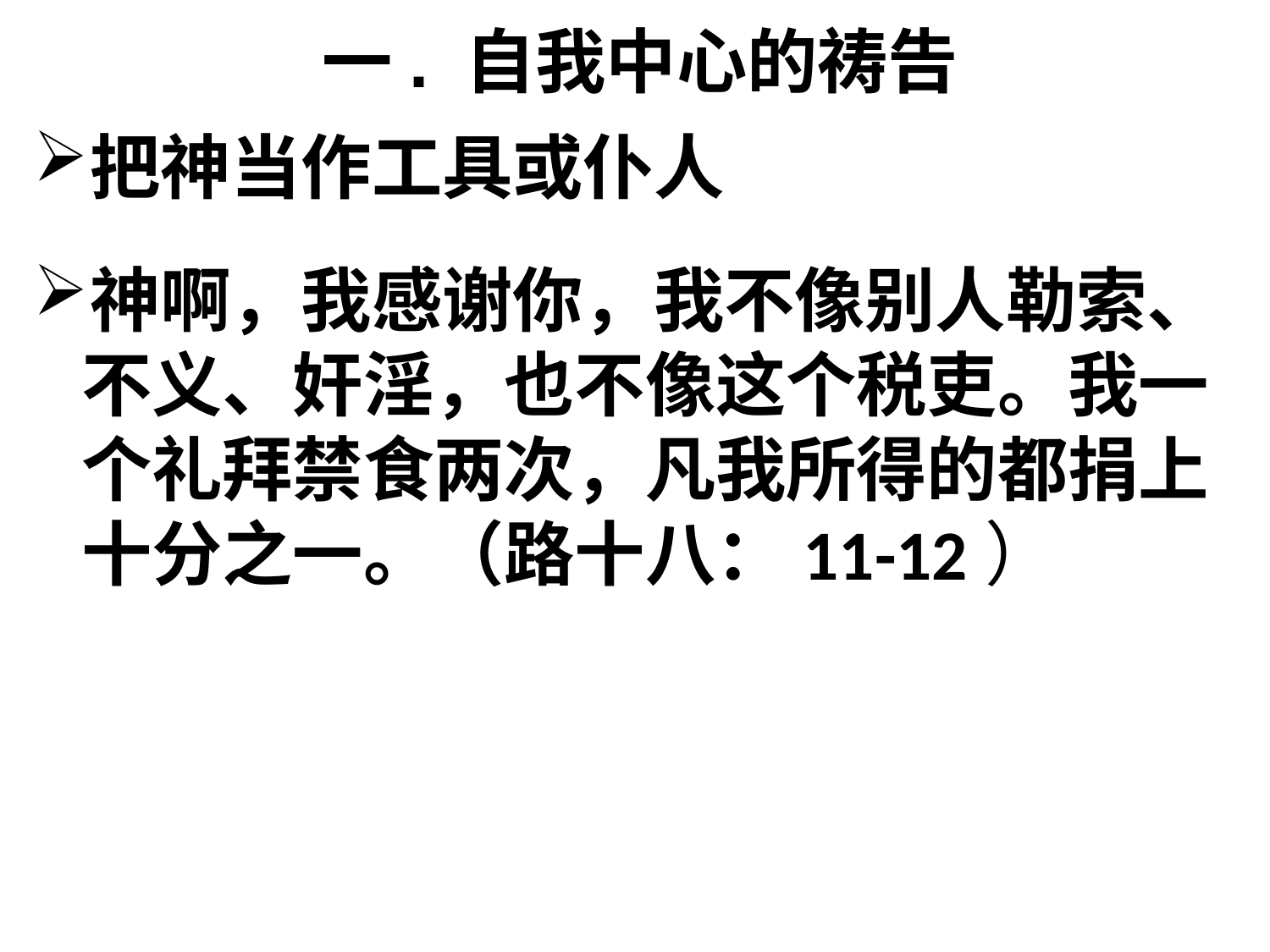

一. 自我中心的祷告
把神当作工具或仆人

神啊，我感谢你，我不像别人勒索、不义、奸淫，也不像这个税吏。我一个礼拜禁食两次，凡我所得的都捐上十分之一。（路十八：11-12）